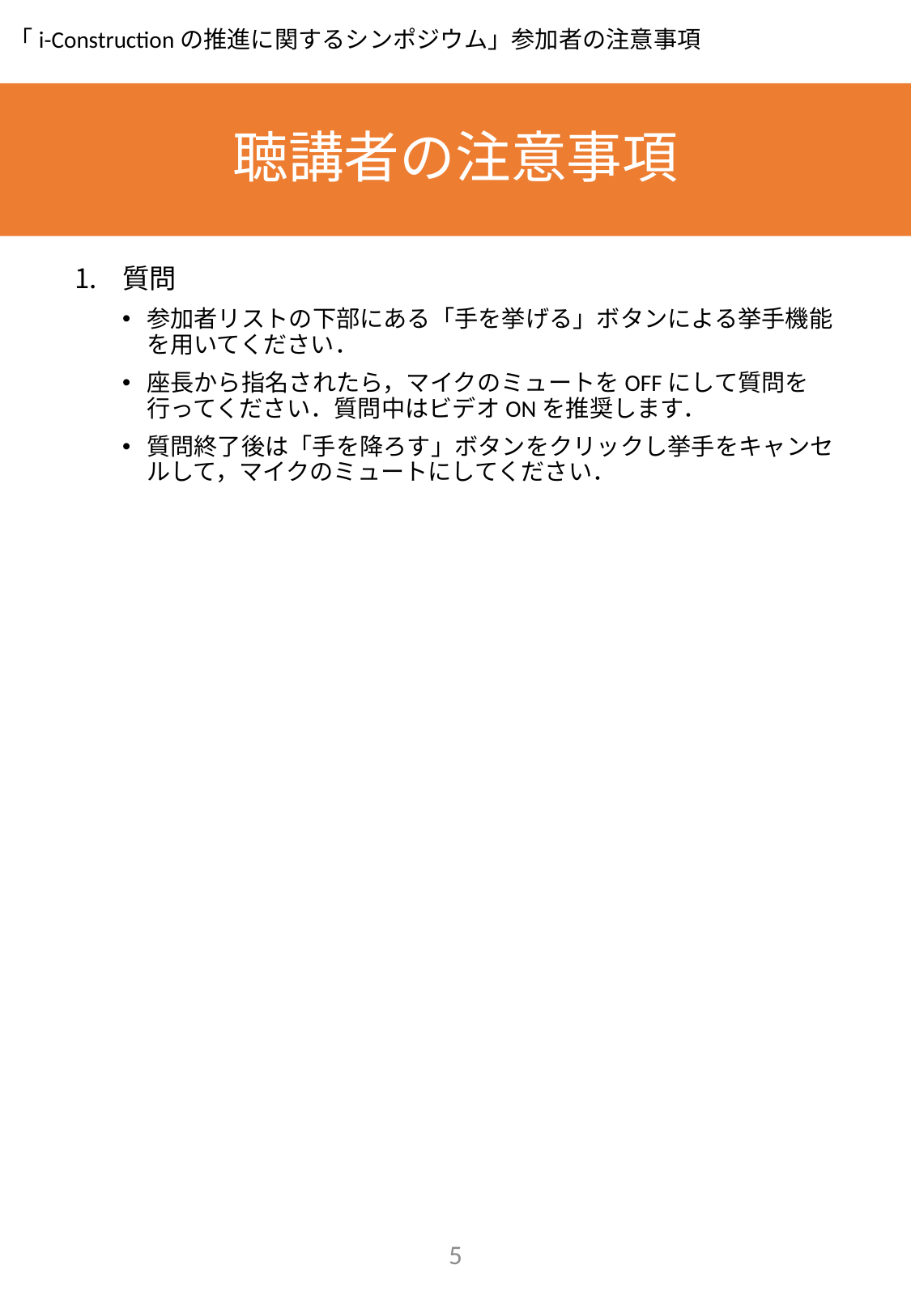

# 聴講者の注意事項
質問
参加者リストの下部にある「手を挙げる」ボタンによる挙手機能を用いてください．
座長から指名されたら，マイクのミュートをOFFにして質問を行ってください．質問中はビデオONを推奨します．
質問終了後は「手を降ろす」ボタンをクリックし挙手をキャンセルして，マイクのミュートにしてください．
5